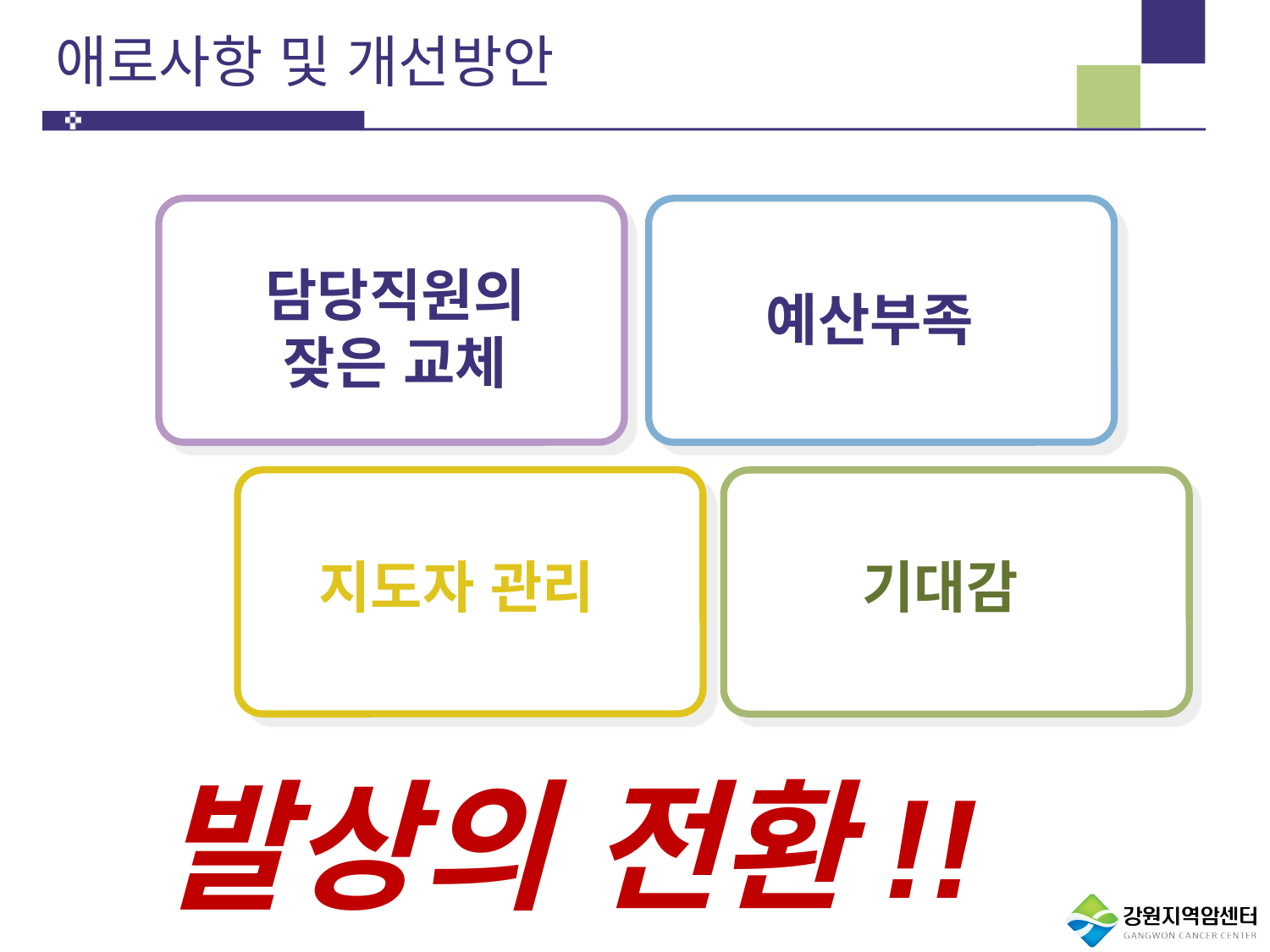

# 애로사항 및 개선방안

담당직원의 잦은 교체
예산부족

지도자 관리
기대감
발상의 전환!!